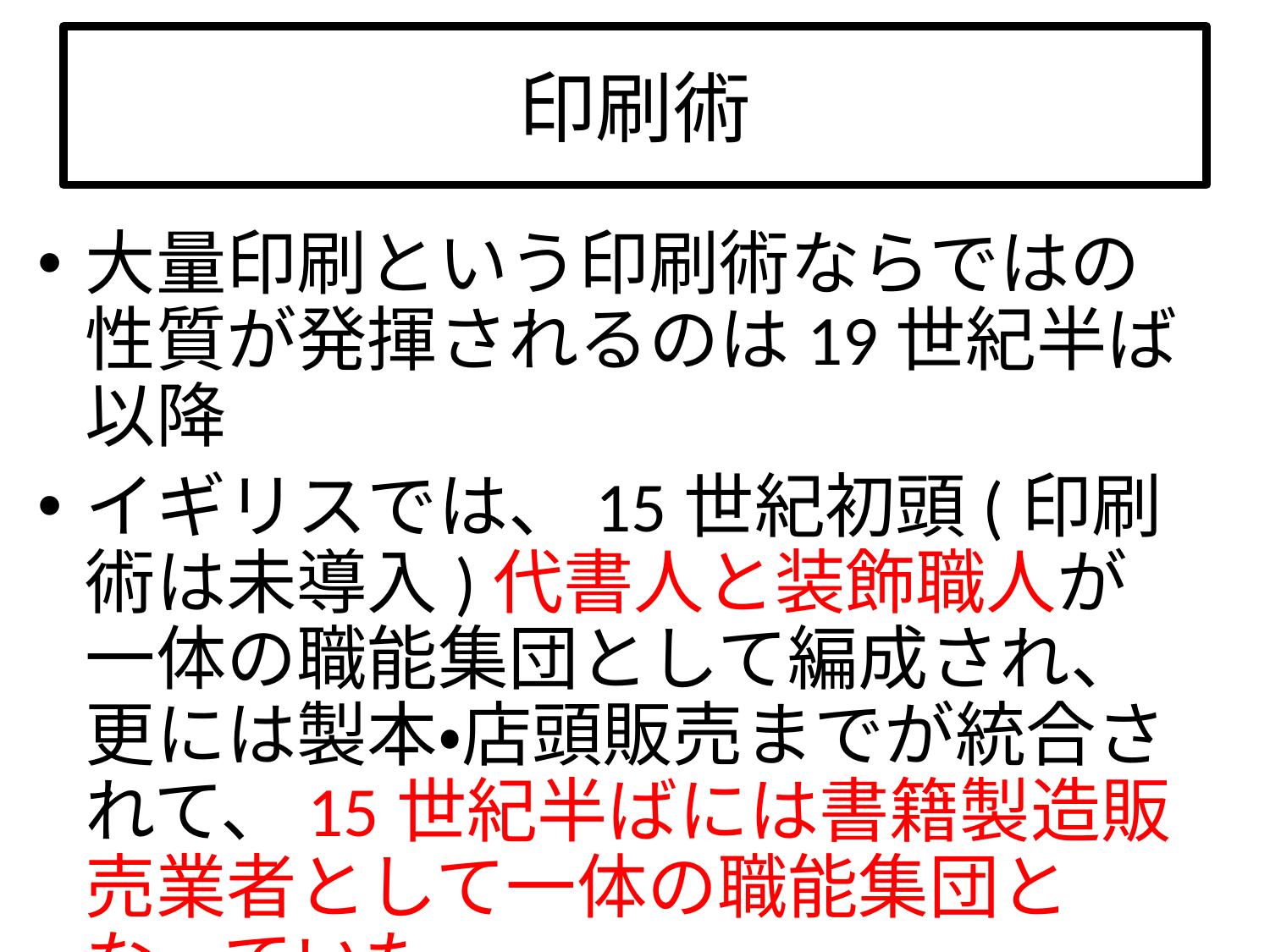

# 印刷術
大量印刷という印刷術ならではの性質が発揮されるのは19世紀半ば以降
イギリスでは、15世紀初頭(印刷術は未導入)代書人と装飾職人が一体の職能集団として編成され、更には製本・店頭販売までが統合されて、15世紀半ばには書籍製造販売業者として一体の職能集団となっていた。